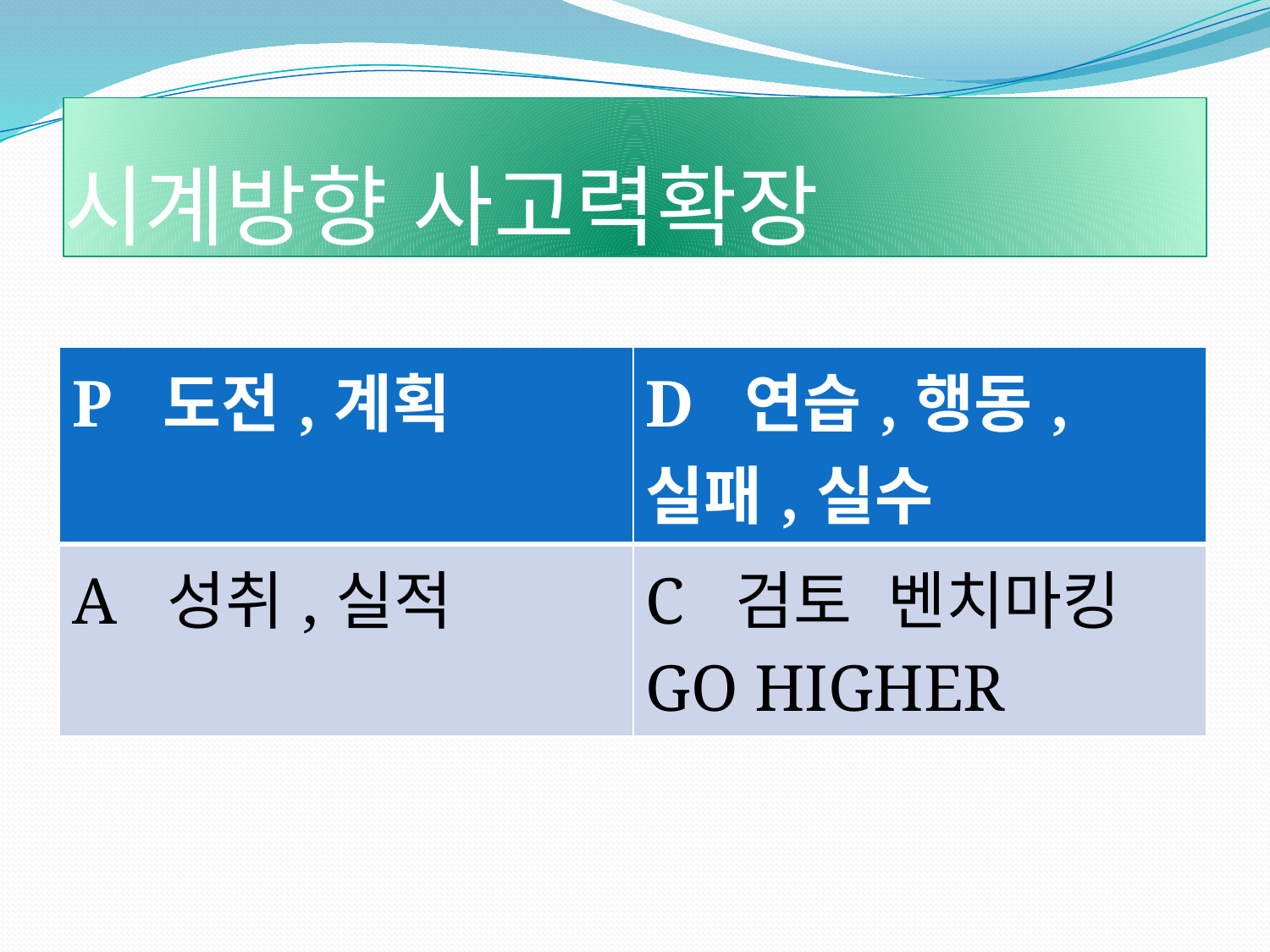

# 시계방향 사고력확장
| P  도전,계획 | D  연습,행동, 실패,실수 |
| --- | --- |
| A  성취,실적 | C  검토  벤치마킹   GO HIGHER |